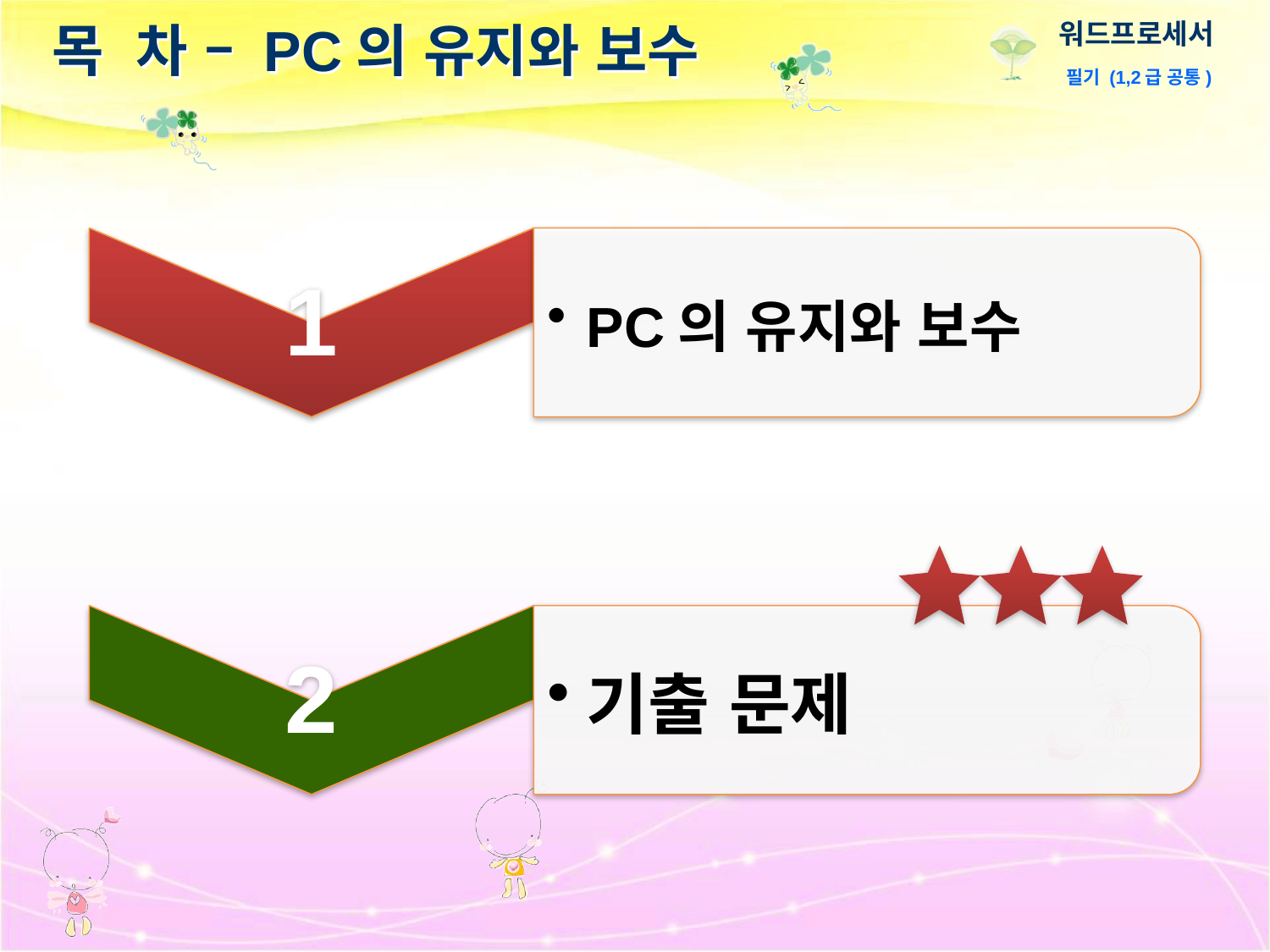

# 목  차 – PC의 유지와 보수
1
PC의 유지와 보수
2
기출 문제